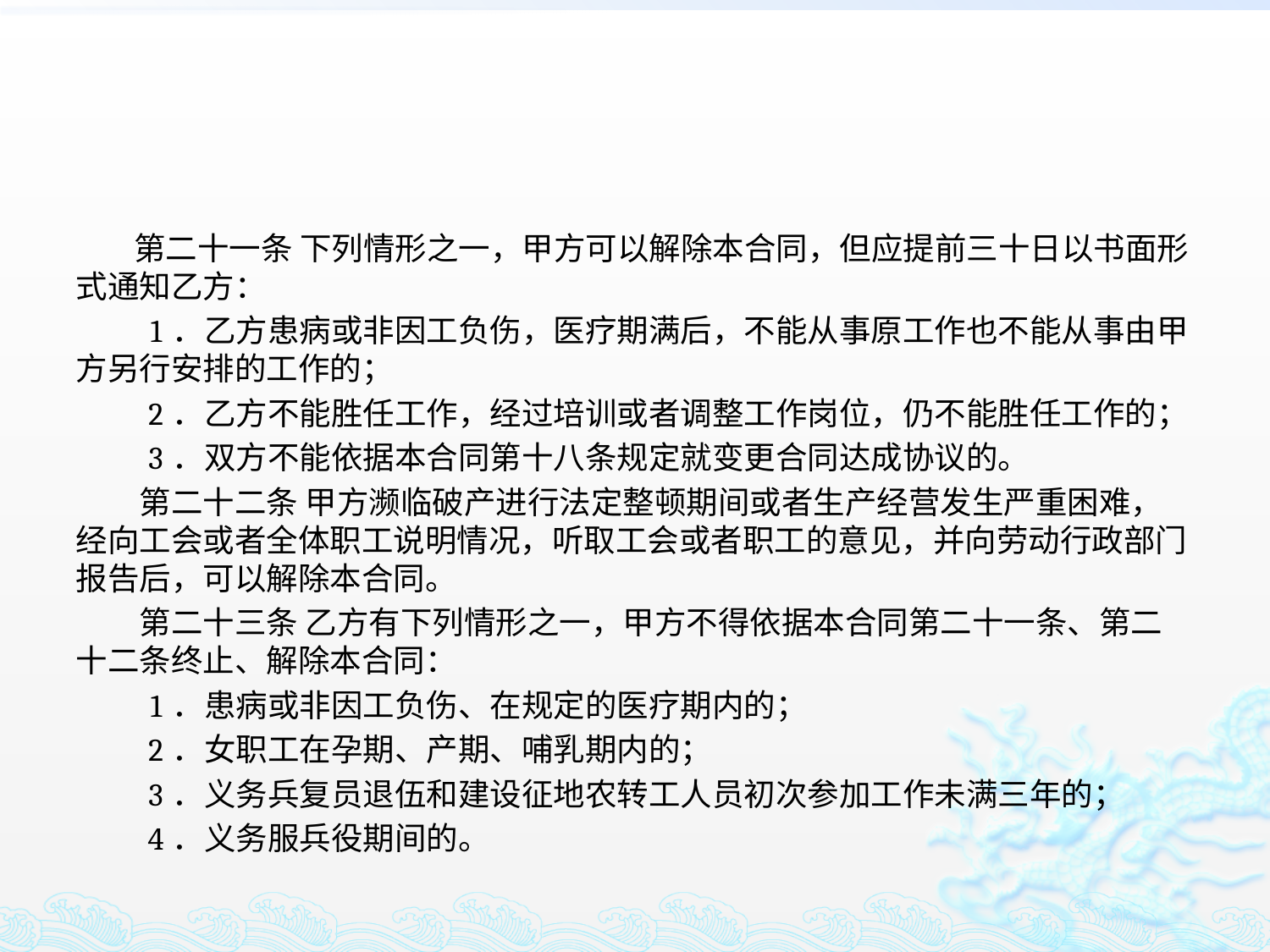

#
       第二十一条 下列情形之一，甲方可以解除本合同，但应提前三十日以书面形式通知乙方：
　　1．乙方患病或非因工负伤，医疗期满后，不能从事原工作也不能从事由甲方另行安排的工作的；
　　2．乙方不能胜任工作，经过培训或者调整工作岗位，仍不能胜任工作的；
　　3．双方不能依据本合同第十八条规定就变更合同达成协议的。
　　第二十二条 甲方濒临破产进行法定整顿期间或者生产经营发生严重困难，经向工会或者全体职工说明情况，听取工会或者职工的意见，并向劳动行政部门报告后，可以解除本合同。
　　第二十三条 乙方有下列情形之一，甲方不得依据本合同第二十一条、第二十二条终止、解除本合同：
　　1．患病或非因工负伤、在规定的医疗期内的；
　　2．女职工在孕期、产期、哺乳期内的；
　　3．义务兵复员退伍和建设征地农转工人员初次参加工作未满三年的；
　　4．义务服兵役期间的。